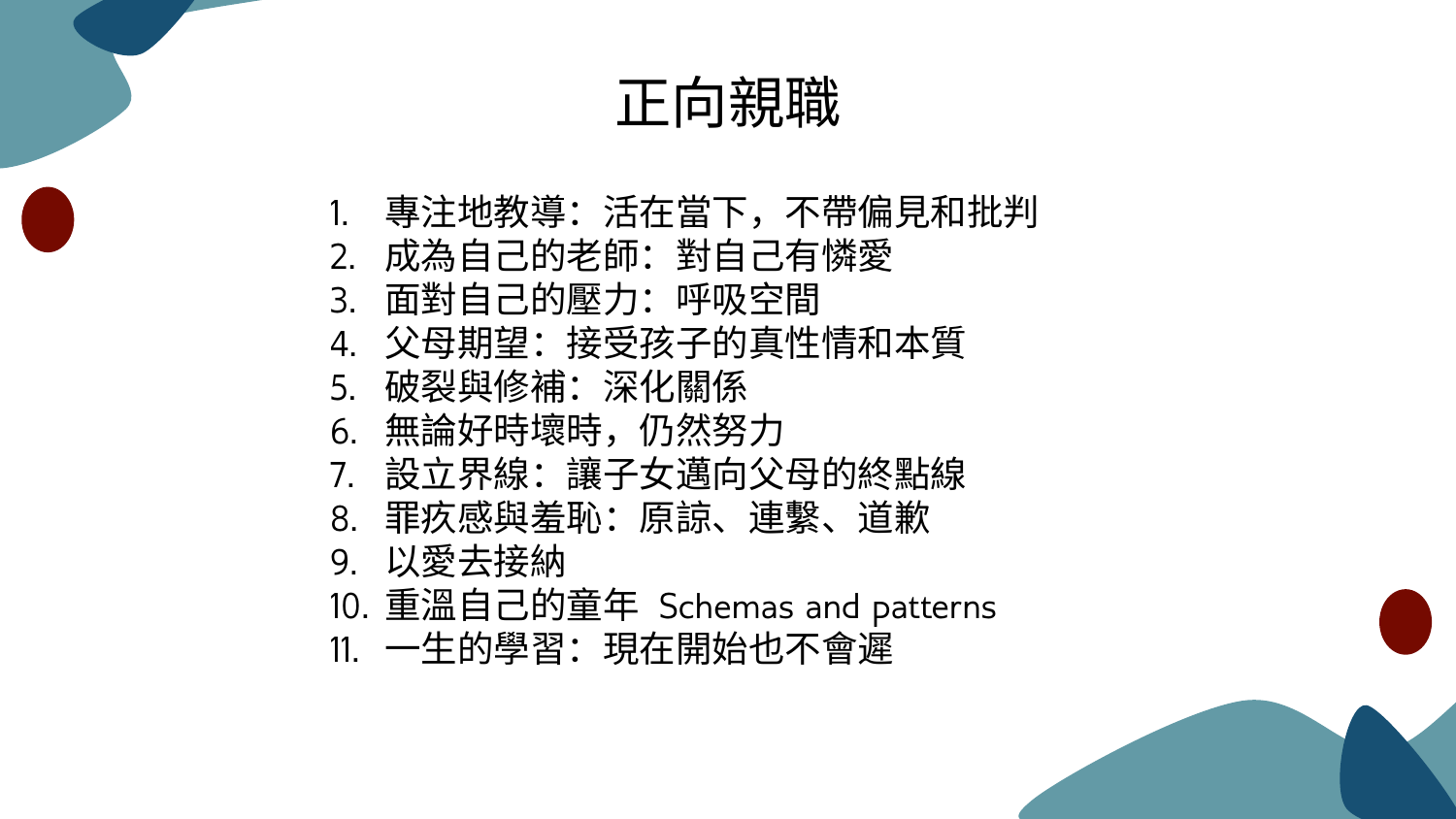

正向親職
專注地教導：活在當下，不帶偏見和批判
成為自己的老師：對自己有憐愛
面對自己的壓力：呼吸空間
父母期望：接受孩子的真性情和本質
破裂與修補：深化關係
無論好時壞時，仍然努力
設立界線：讓子女邁向父母的終點線
罪疚感與羞恥：原諒、連繫、道歉
以愛去接納
重溫自己的童年 Schemas and patterns
一生的學習：現在開始也不會遲